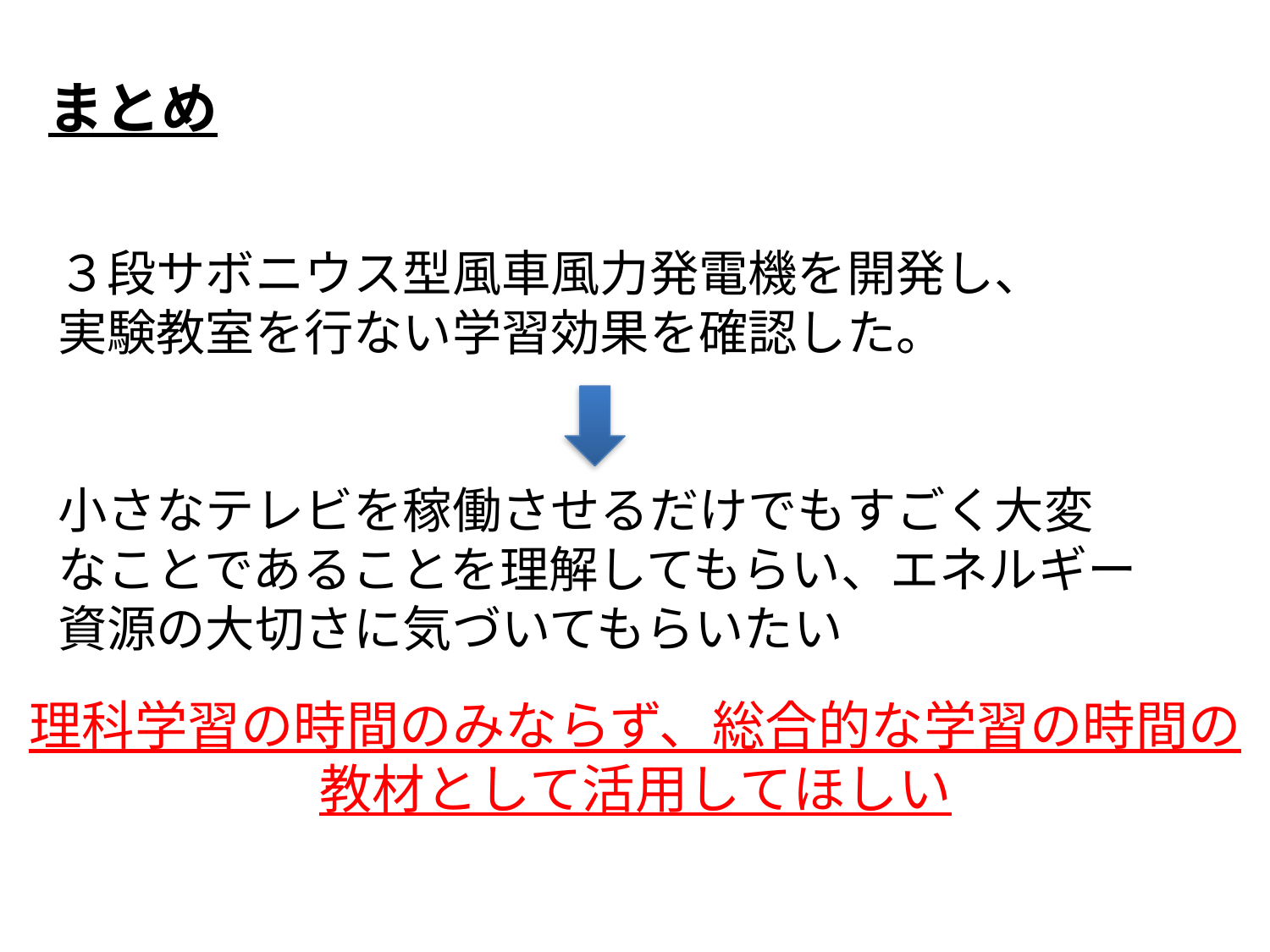

まとめ
３段サボニウス型風車風力発電機を開発し、
実験教室を行ない学習効果を確認した。

小さなテレビを稼働させるだけでもすごく大変
なことであることを理解してもらい、エネルギー
資源の大切さに気づいてもらいたい

理科学習の時間のみならず、総合的な学習の時間の
教材として活用してほしい